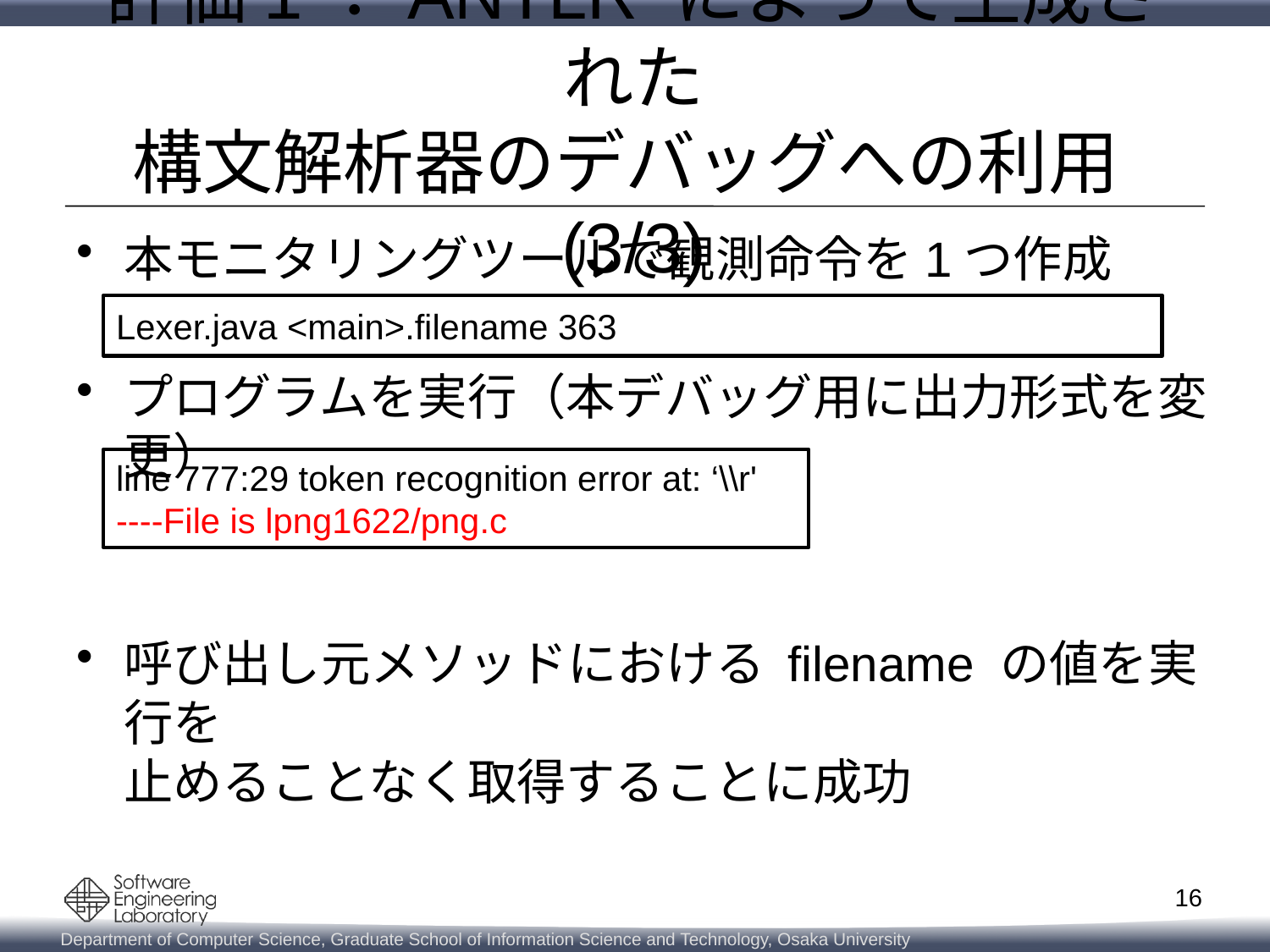

# 評価1：ANTLR によって生成された 構文解析器のデバッグへの利用(3/3)
本モニタリングツールで観測命令を1つ作成

プログラムを実行（本デバッグ用に出力形式を変更）

呼び出し元メソッドにおける filename の値を実行を
止めることなく取得することに成功

Lexer.java <main>.filename 363
line 777:29 token recognition error at: ‘\\r'
----File is lpng1622/png.c
16